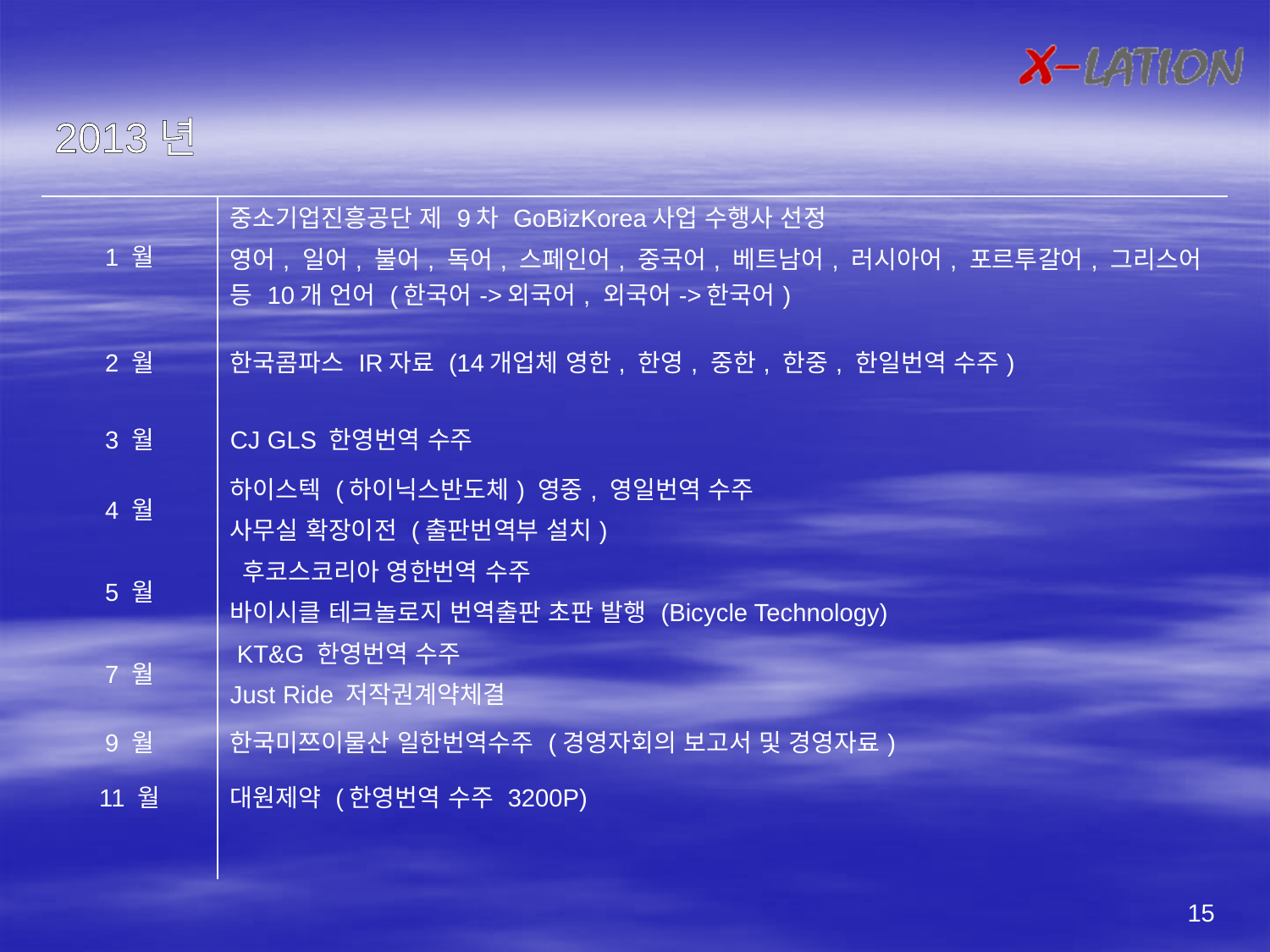

2013년
| 1 월 | 중소기업진흥공단 제 9차 GoBizKorea사업 수행사 선정 영어, 일어, 불어, 독어, 스페인어, 중국어, 베트남어, 러시아어, 포르투갈어, 그리스어 등 10개 언어 (한국어->외국어, 외국어->한국어) |
| --- | --- |
| 2 월 | 한국콤파스 IR자료 (14개업체 영한, 한영, 중한, 한중, 한일번역 수주) |
| 3 월 | CJ GLS 한영번역 수주 |
| 4 월 | 하이스텍 (하이닉스반도체) 영중, 영일번역 수주 사무실 확장이전 (출판번역부 설치) |
| 5 월 | 후코스코리아 영한번역 수주 바이시클 테크놀로지 번역출판 초판 발행 (Bicycle Technology) |
| 7 월 | KT&G 한영번역 수주 Just Ride 저작권계약체결 |
| 9 월 | 한국미쯔이물산 일한번역수주 (경영자회의 보고서 및 경영자료) |
| 11 월 | 대원제약 (한영번역 수주 3200P) |
|  |  |
15